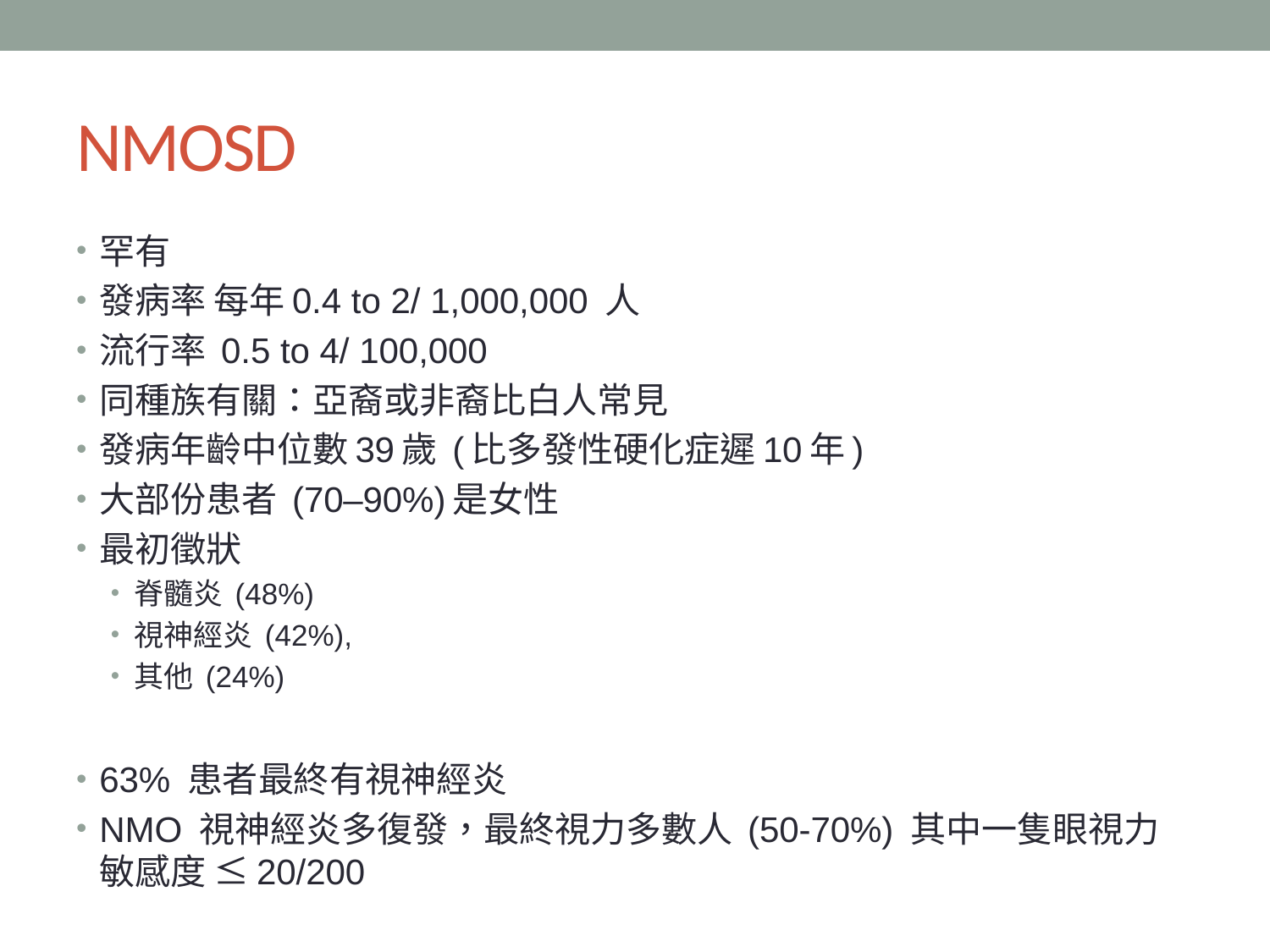

# NMOSD
罕有
發病率 每年0.4 to 2/ 1,000,000 人
流行率 0.5 to 4/ 100,000
同種族有關：亞裔或非裔比白人常見
發病年齡中位數39歲 (比多發性硬化症遲10年)
大部份患者 (70–90%)是女性
最初徵狀
脊髓炎 (48%)
視神經炎 (42%),
其他 (24%)

63% 患者最終有視神經炎
NMO 視神經炎多復發，最終視力多數人 (50-70%) 其中一隻眼視力敏感度 ≤20/200